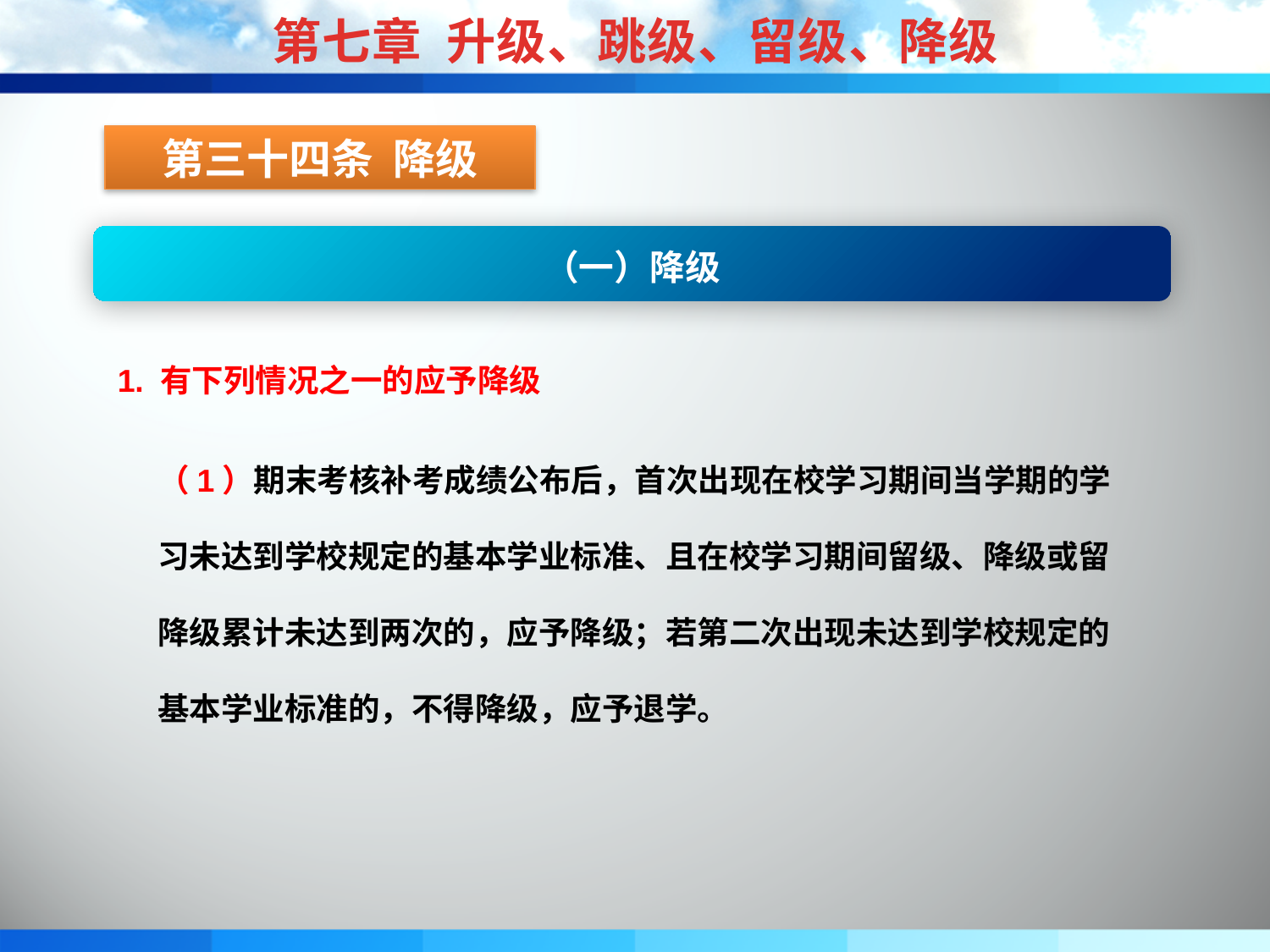

第七章  升级、跳级、留级、降级
第三十四条  降级

（一）降级
1. 有下列情况之一的应予降级
（1）期末考核补考成绩公布后，首次出现在校学习期间当学期的学习未达到学校规定的基本学业标准、且在校学习期间留级、降级或留降级累计未达到两次的，应予降级；若第二次出现未达到学校规定的基本学业标准的，不得降级，应予退学。